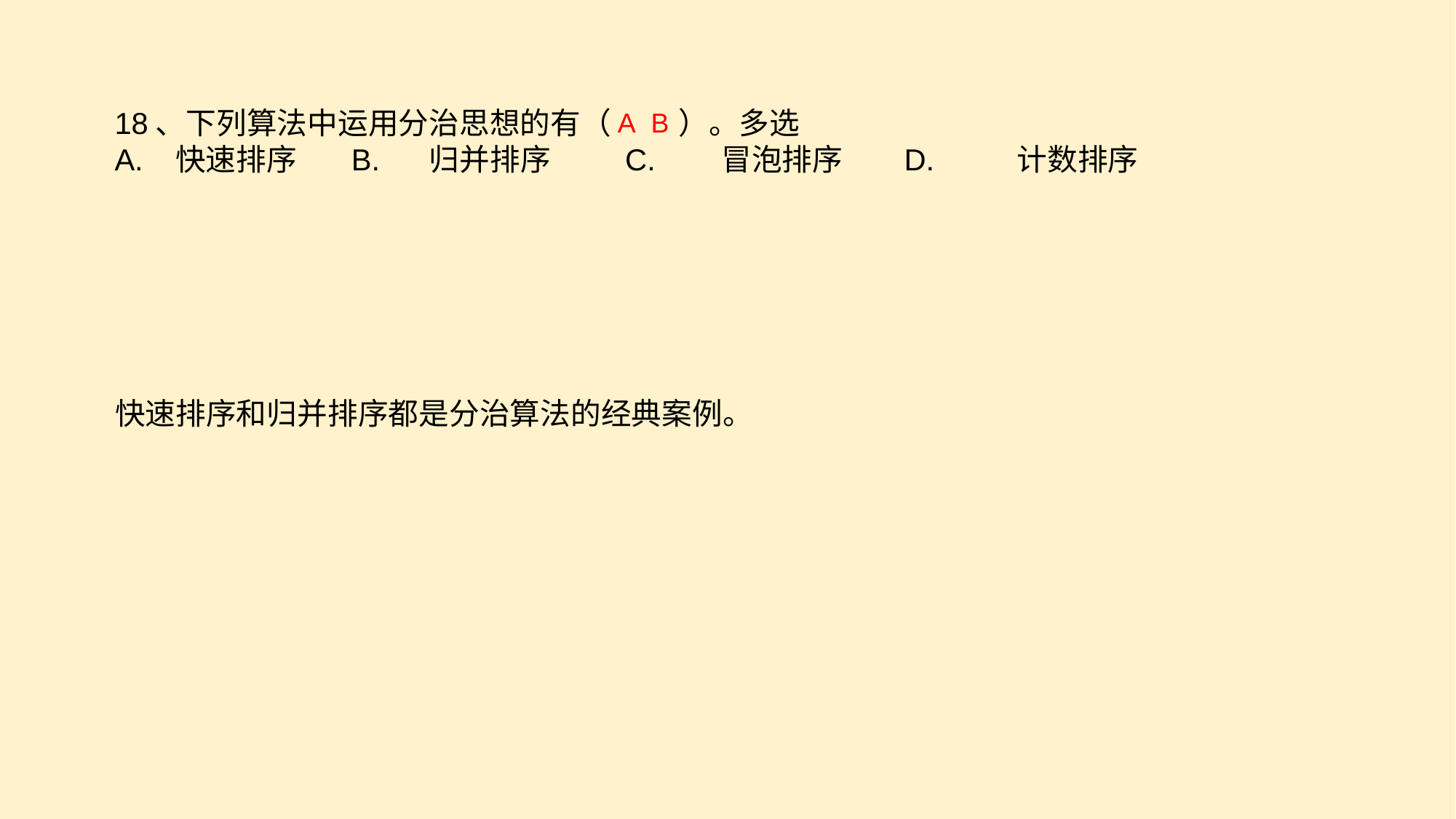

18、下列算法中运用分治思想的有（          ）。多选
A.   快速排序       B.     归并排序          C.       冒泡排序        D.         计数排序
A  B
快速排序和归并排序都是分治算法的经典案例。